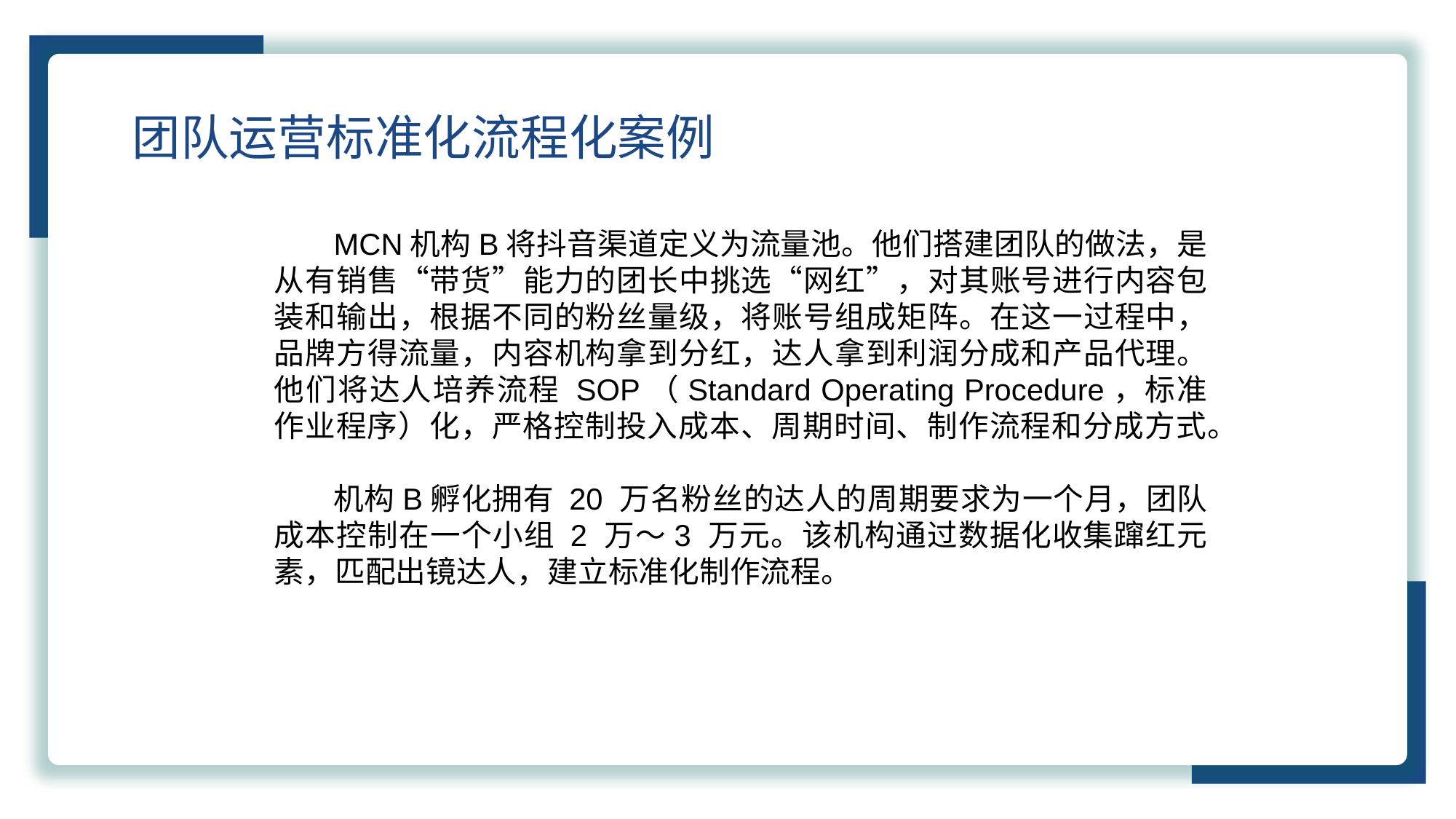

团队运营标准化流程化案例
       MCN机构B将抖音渠道定义为流量池。他们搭建团队的做法，是从有销售“带货”能力的团长中挑选“网红”，对其账号进行内容包装和输出，根据不同的粉丝量级，将账号组成矩阵。在这一过程中，品牌方得流量，内容机构拿到分红，达人拿到利润分成和产品代理。他们将达人培养流程 SOP（Standard Operating Procedure，标准作业程序）化，严格控制投入成本、周期时间、制作流程和分成方式。

       机构B孵化拥有 20 万名粉丝的达人的周期要求为一个月，团队成本控制在一个小组 2 万～3 万元。该机构通过数据化收集蹿红元素，匹配出镜达人，建立标准化制作流程。